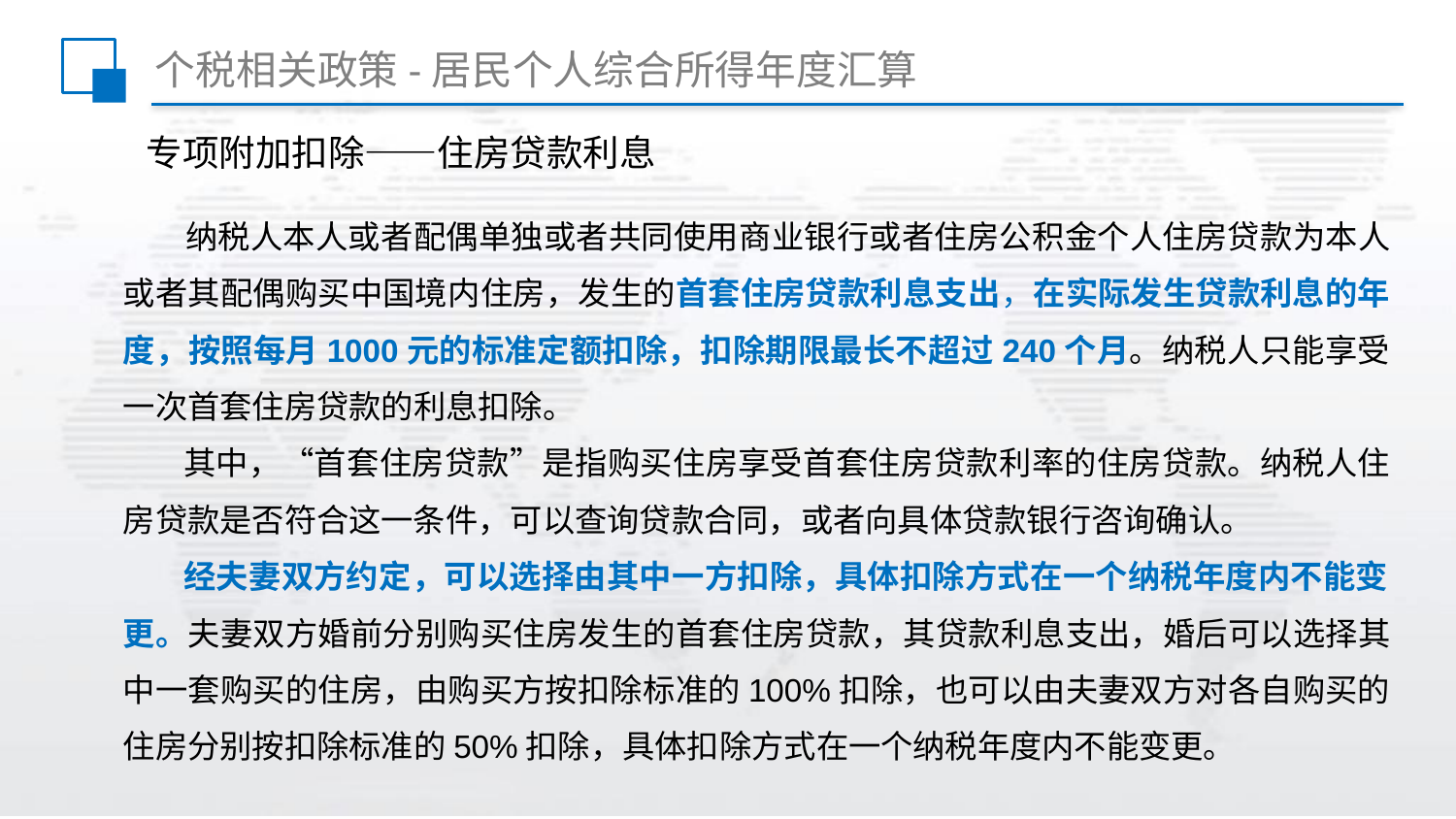

# 个税相关政策-居民个人综合所得年度汇算
专项附加扣除——住房贷款利息
纳税人本人或者配偶单独或者共同使用商业银行或者住房公积金个人住房贷款为本人或者其配偶购买中国境内住房，发生的首套住房贷款利息支出，在实际发生贷款利息的年度，按照每月1000元的标准定额扣除，扣除期限最长不超过240个月。纳税人只能享受一次首套住房贷款的利息扣除。
其中，“首套住房贷款”是指购买住房享受首套住房贷款利率的住房贷款。纳税人住房贷款是否符合这一条件，可以查询贷款合同，或者向具体贷款银行咨询确认。
经夫妻双方约定，可以选择由其中一方扣除，具体扣除方式在一个纳税年度内不能变更。夫妻双方婚前分别购买住房发生的首套住房贷款，其贷款利息支出，婚后可以选择其中一套购买的住房，由购买方按扣除标准的100%扣除，也可以由夫妻双方对各自购买的住房分别按扣除标准的50%扣除，具体扣除方式在一个纳税年度内不能变更。